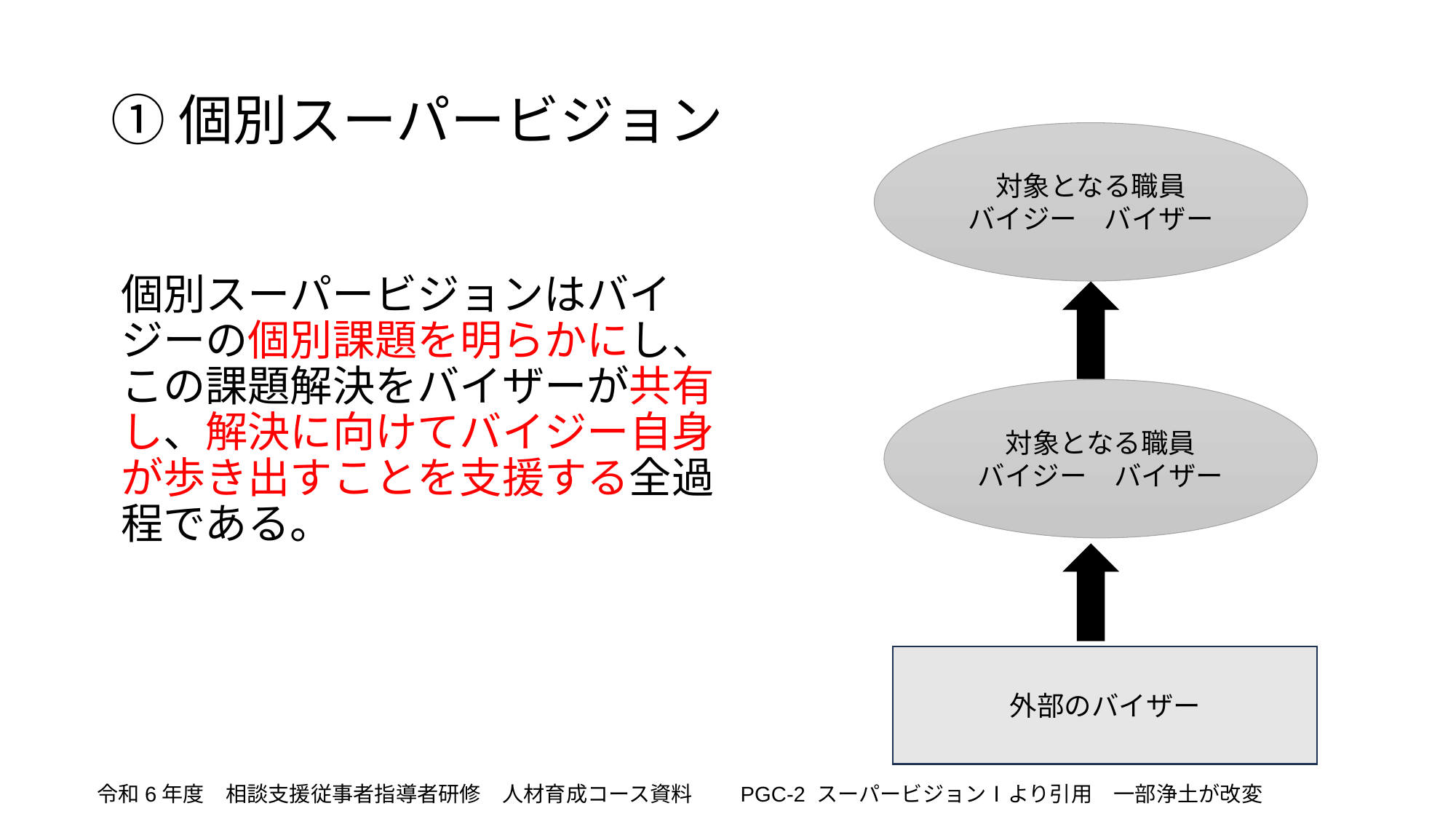

# ①個別スーパービジョン
対象となる職員
バイジー　バイザー

個別スーパービジョンはバイジーの個別課題を明らかにし、この課題解決をバイザーが共有し、解決に向けてバイジー自身が歩き出すことを支援する全過程である。

対象となる職員
バイジー　バイザー

外部のバイザー
令和6年度　相談支援従事者指導者研修　人材育成コース資料　　PGC-2 スーパービジョンⅠより引用　一部浄土が改変